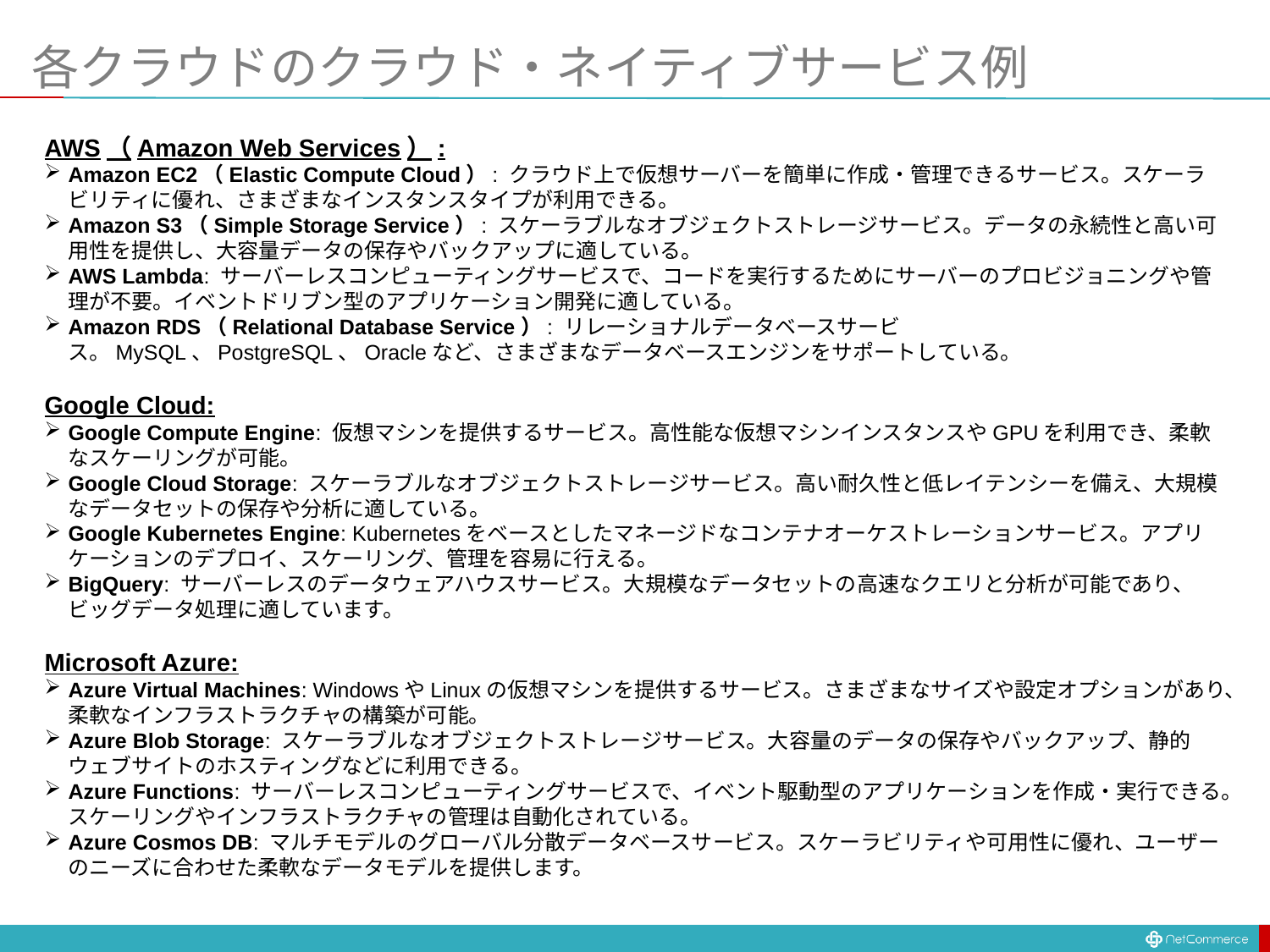

# 各クラウドのクラウド・ネイティブサービス例
AWS（Amazon Web Services）:
Amazon EC2（Elastic Compute Cloud）: クラウド上で仮想サーバーを簡単に作成・管理できるサービス。スケーラビリティに優れ、さまざまなインスタンスタイプが利用できる。
Amazon S3（Simple Storage Service）: スケーラブルなオブジェクトストレージサービス。データの永続性と高い可用性を提供し、大容量データの保存やバックアップに適している。
AWS Lambda: サーバーレスコンピューティングサービスで、コードを実行するためにサーバーのプロビジョニングや管理が不要。イベントドリブン型のアプリケーション開発に適している。
Amazon RDS（Relational Database Service）: リレーショナルデータベースサービス。MySQL、PostgreSQL、Oracleなど、さまざまなデータベースエンジンをサポートしている。

Google Cloud:
Google Compute Engine: 仮想マシンを提供するサービス。高性能な仮想マシンインスタンスやGPUを利用でき、柔軟なスケーリングが可能。
Google Cloud Storage: スケーラブルなオブジェクトストレージサービス。高い耐久性と低レイテンシーを備え、大規模なデータセットの保存や分析に適している。
Google Kubernetes Engine: Kubernetesをベースとしたマネージドなコンテナオーケストレーションサービス。アプリケーションのデプロイ、スケーリング、管理を容易に行える。
BigQuery: サーバーレスのデータウェアハウスサービス。大規模なデータセットの高速なクエリと分析が可能であり、ビッグデータ処理に適しています。

Microsoft Azure:
Azure Virtual Machines: WindowsやLinuxの仮想マシンを提供するサービス。さまざまなサイズや設定オプションがあり、柔軟なインフラストラクチャの構築が可能。
Azure Blob Storage: スケーラブルなオブジェクトストレージサービス。大容量のデータの保存やバックアップ、静的ウェブサイトのホスティングなどに利用できる。
Azure Functions: サーバーレスコンピューティングサービスで、イベント駆動型のアプリケーションを作成・実行できる。スケーリングやインフラストラクチャの管理は自動化されている。
Azure Cosmos DB: マルチモデルのグローバル分散データベースサービス。スケーラビリティや可用性に優れ、ユーザーのニーズに合わせた柔軟なデータモデルを提供します。